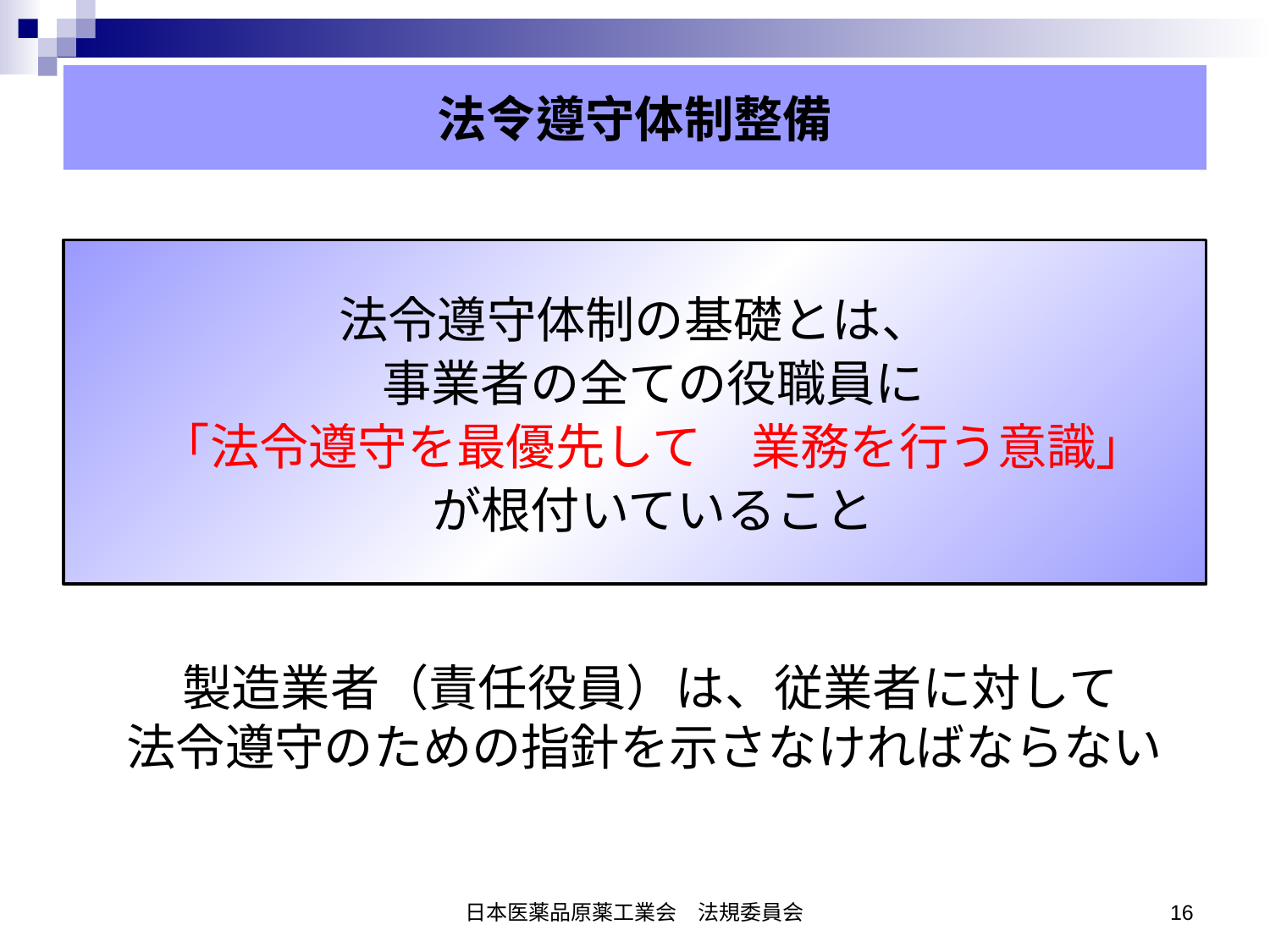

法令遵守体制整備
法令遵守体制の基礎とは、
事業者の全ての役職員に
「法令遵守を最優先して　業務を行う意識」
が根付いていること
製造業者（責任役員）は、従業者に対して
法令遵守のための指針を示さなければならない
日本医薬品原薬工業会　法規委員会
16